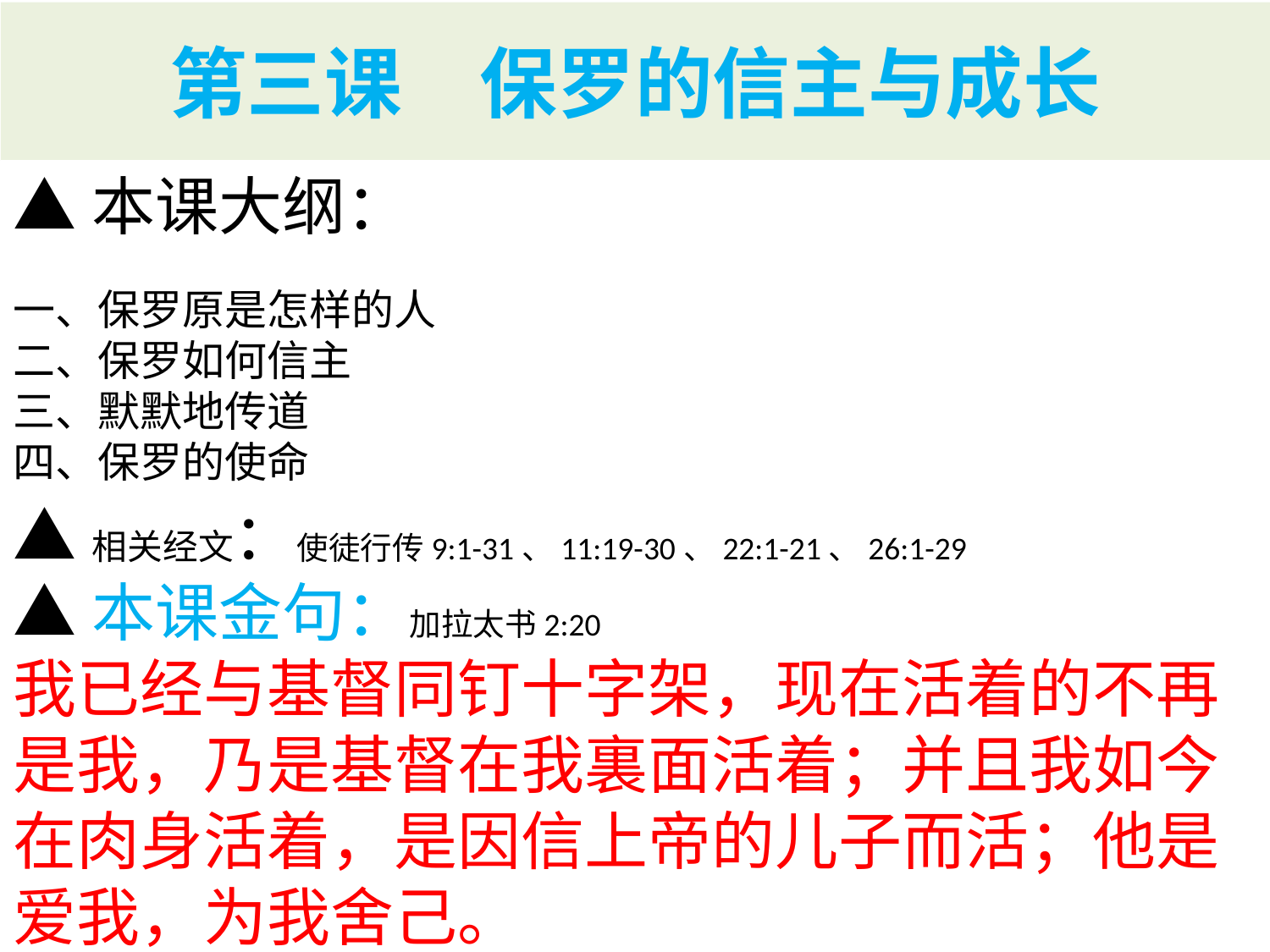

# 第三课　保罗的信主与成长
▲本课大纲：

一、保罗原是怎样的人
二、保罗如何信主
三、默默地传道
四、保罗的使命
▲相关经文：使徒行传9:1-31、11:19-30、22:1-21、26:1-29
▲本课金句：加拉太书2:20
我已经与基督同钉十字架，现在活着的不再是我，乃是基督在我裏面活着；并且我如今在肉身活着，是因信上帝的儿子而活；他是爱我，为我舍己。